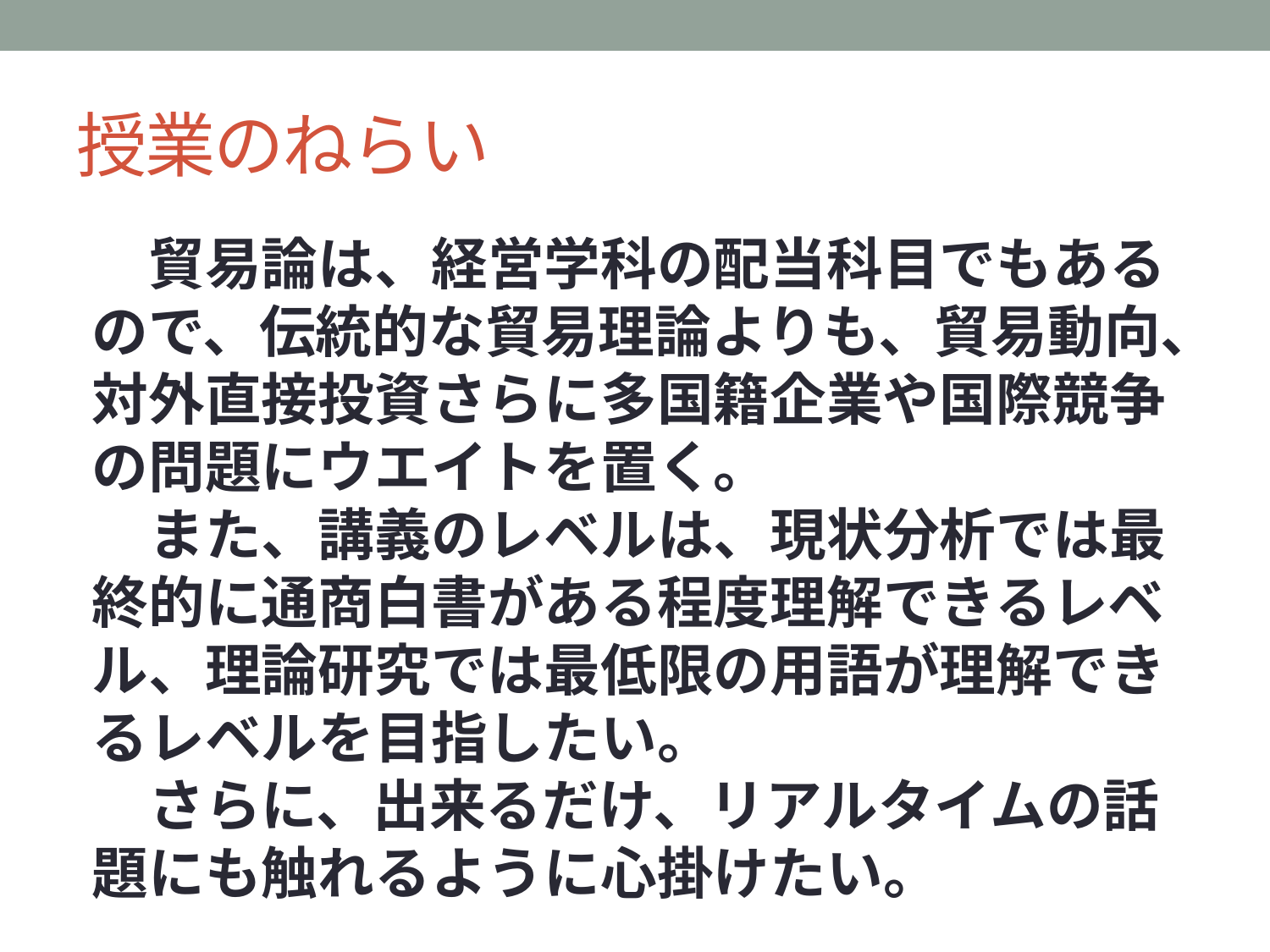

# 授業のねらい
　貿易論は、経営学科の配当科目でもあるので、伝統的な貿易理論よりも、貿易動向、対外直接投資さらに多国籍企業や国際競争の問題にウエイトを置く。
　また、講義のレベルは、現状分析では最終的に通商白書がある程度理解できるレベル、理論研究では最低限の用語が理解できるレベルを目指したい。
　さらに、出来るだけ、リアルタイムの話題にも触れるように心掛けたい。